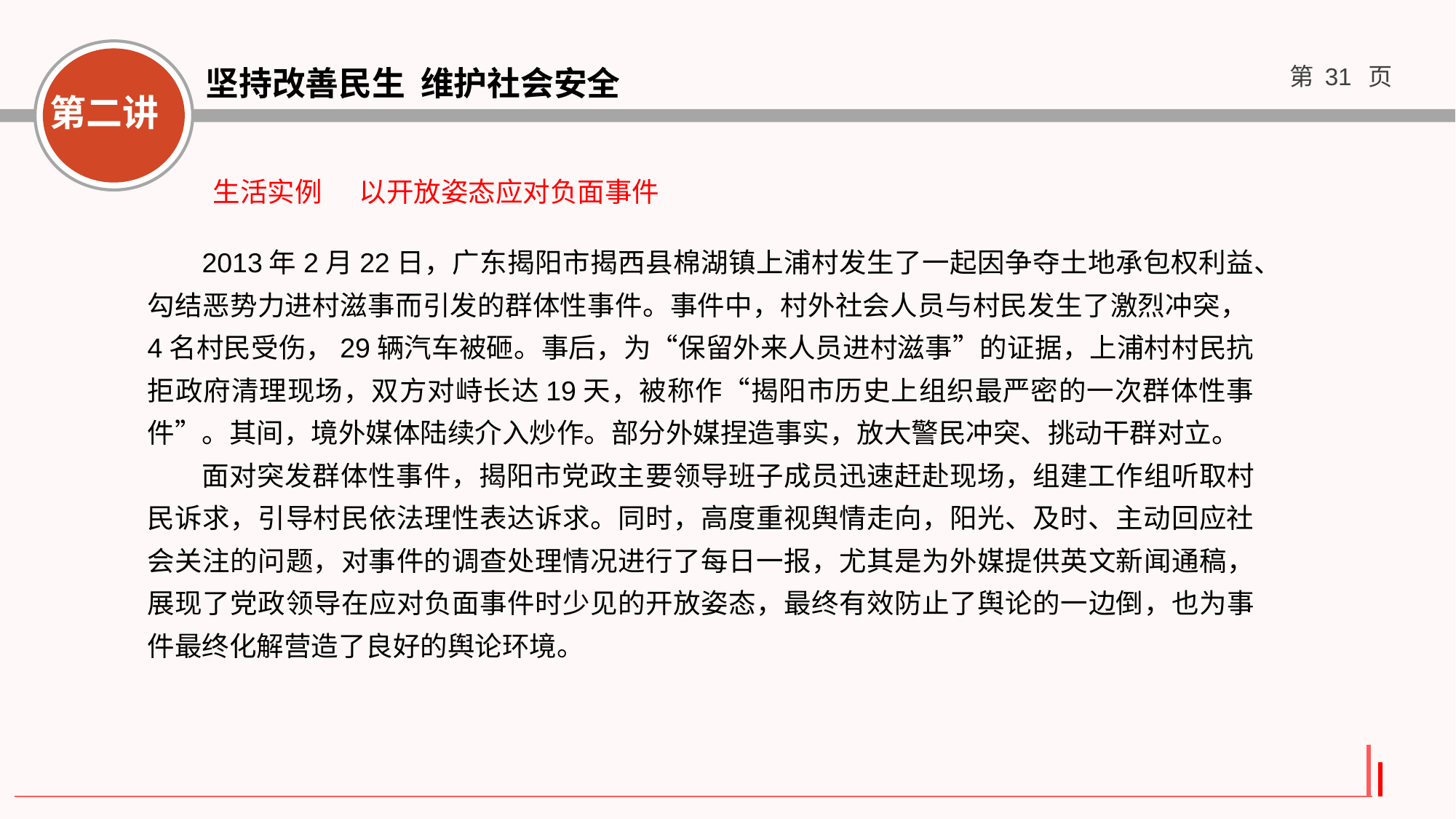

生活实例      以开放姿态应对负面事件
2013年2月22日，广东揭阳市揭西县棉湖镇上浦村发生了一起因争夺土地承包权利益、勾结恶势力进村滋事而引发的群体性事件。事件中，村外社会人员与村民发生了激烈冲突，4名村民受伤，29辆汽车被砸。事后，为“保留外来人员进村滋事”的证据，上浦村村民抗拒政府清理现场，双方对峙长达19天，被称作“揭阳市历史上组织最严密的一次群体性事件”。其间，境外媒体陆续介入炒作。部分外媒捏造事实，放大警民冲突、挑动干群对立。
面对突发群体性事件，揭阳市党政主要领导班子成员迅速赶赴现场，组建工作组听取村民诉求，引导村民依法理性表达诉求。同时，高度重视舆情走向，阳光、及时、主动回应社会关注的问题，对事件的调查处理情况进行了每日一报，尤其是为外媒提供英文新闻通稿，展现了党政领导在应对负面事件时少见的开放姿态，最终有效防止了舆论的一边倒，也为事件最终化解营造了良好的舆论环境。